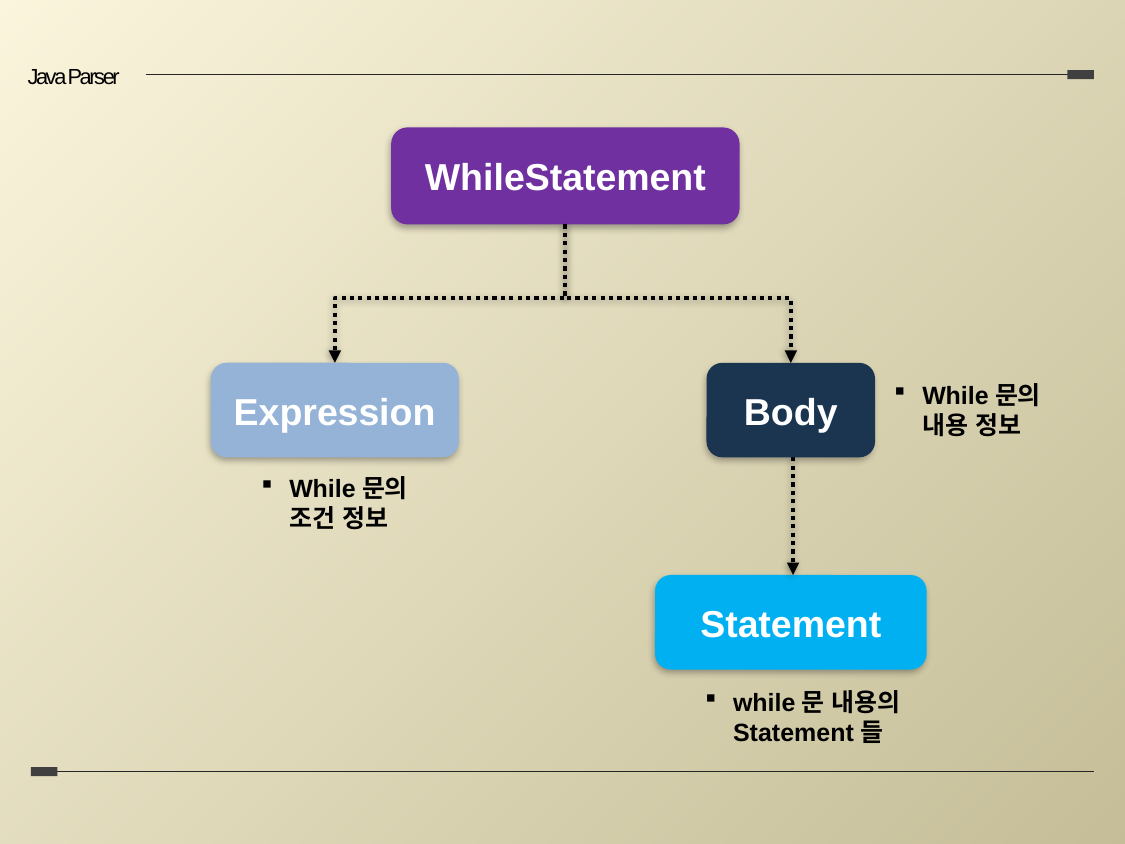

Java Parser

WhileStatement
Expression
Body
While문의
내용 정보
While문의
조건 정보
Statement
while문 내용의
Statement들